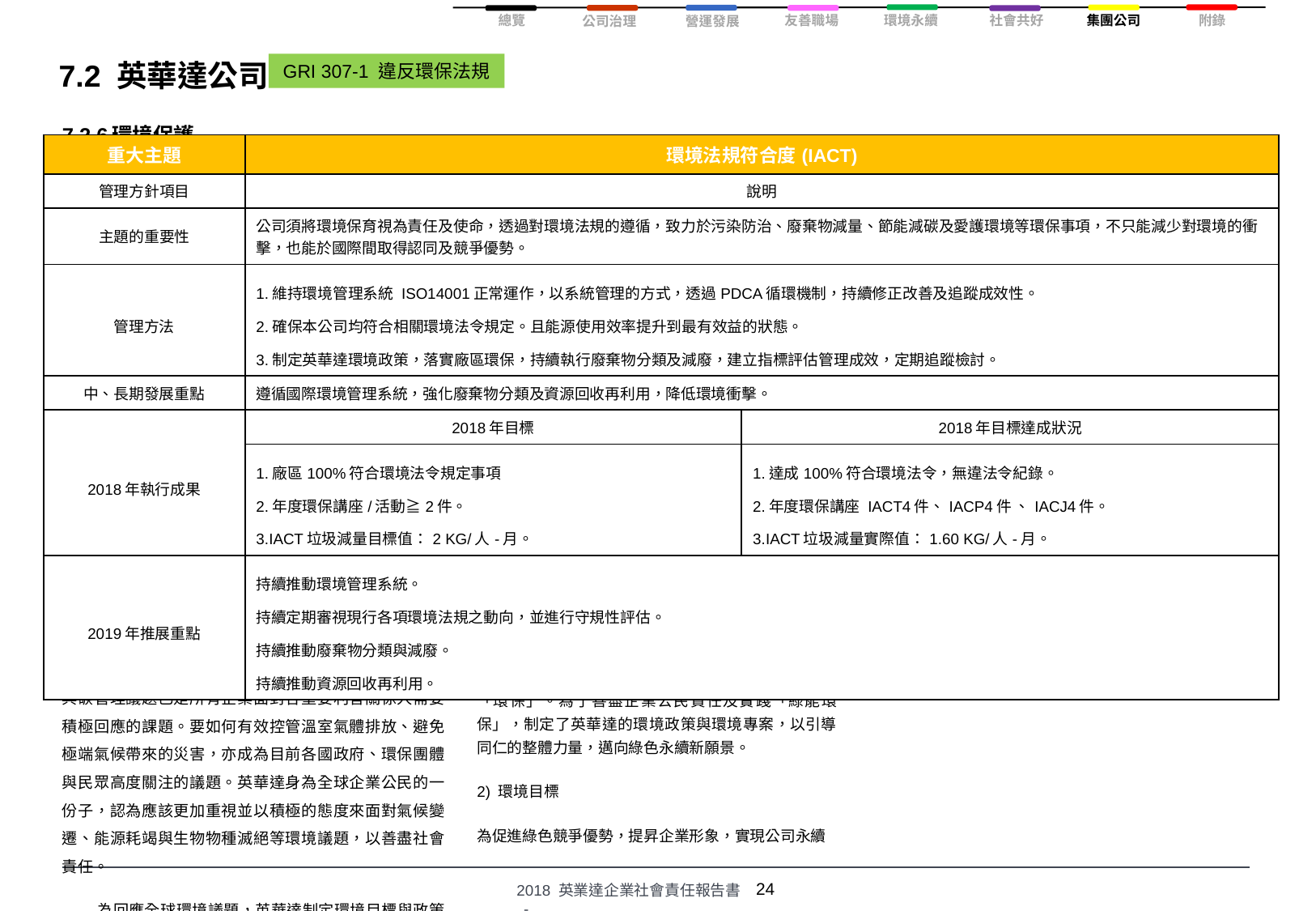

# 7.2 英華達公司
GRI 307-1 違反環保法規

1)環境目標與政策
英華達對環境保護的重視，源自「社會責任」的「環保」。為了善盡企業公民責任及實踐「綠能環保」，制定了英華達的環境政策與環境專案，以引導同仁的整體力量，邁向綠色永續新願景。
2) 環境目標
為促進綠色競爭優勢，提昇企業形象，實現公司永續

7.2.6環境保護

近年來，由於氣候變遷所引發的極端氣候帶來的災害不斷，使得地球的環境面臨極大的挑戰，環境的議題與碳管理議題已是所有企業面對各重要利害關係人需要積極回應的課題。要如何有效控管溫室氣體排放、避免極端氣候帶來的災害，亦成為目前各國政府、環保團體與民眾高度關注的議題。英華達身為全球企業公民的一份子，認為應該更加重視並以積極的態度來面對氣候變遷、能源耗竭與生物物種滅絕等環境議題，以善盡社會責任。
為回應全球環境議題，英華達制定環境目標與政策做為推動的基石，期望對於減緩溫室氣體能有所貢獻。
| 重大主題 | 環境法規符合度(IACT) |  |
| --- | --- | --- |
| 管理方針項目 | 說明 |  |
| 主題的重要性 | 公司須將環境保育視為責任及使命，透過對環境法規的遵循，致力於污染防治、廢棄物減量、節能減碳及愛護環境等環保事項，不只能減少對環境的衝擊，也能於國際間取得認同及競爭優勢。 |  |
| 管理方法 | 1.維持環境管理系統 ISO14001正常運作，以系統管理的方式，透過PDCA循環機制，持續修正改善及追蹤成效性。 2.確保本公司均符合相關環境法令規定。且能源使用效率提升到最有效益的狀態。 3.制定英華達環境政策，落實廠區環保，持續執行廢棄物分類及減廢，建立指標評估管理成效，定期追蹤檢討。 |  |
| 中、長期發展重點 | 遵循國際環境管理系統，強化廢棄物分類及資源回收再利用，降低環境衝擊。 |  |
| 2018年執行成果 | 2018年目標 | 2018年目標達成狀況 |
|  | 1.廠區100%符合環境法令規定事項 2.年度環保講座/活動≧2件。 3.IACT垃圾減量目標值：2 KG/人-月。 | 1.達成100%符合環境法令，無違法令紀錄。 2.年度環保講座 IACT4件、IACP4件 、IACJ4件。 3.IACT垃圾減量實際值：1.60 KG/人-月。 |
| 2019年推展重點 | 持續推動環境管理系統。 持續定期審視現行各項環境法規之動向，並進行守規性評估。 持續推動廢棄物分類與減廢。 持續推動資源回收再利用。 |  |